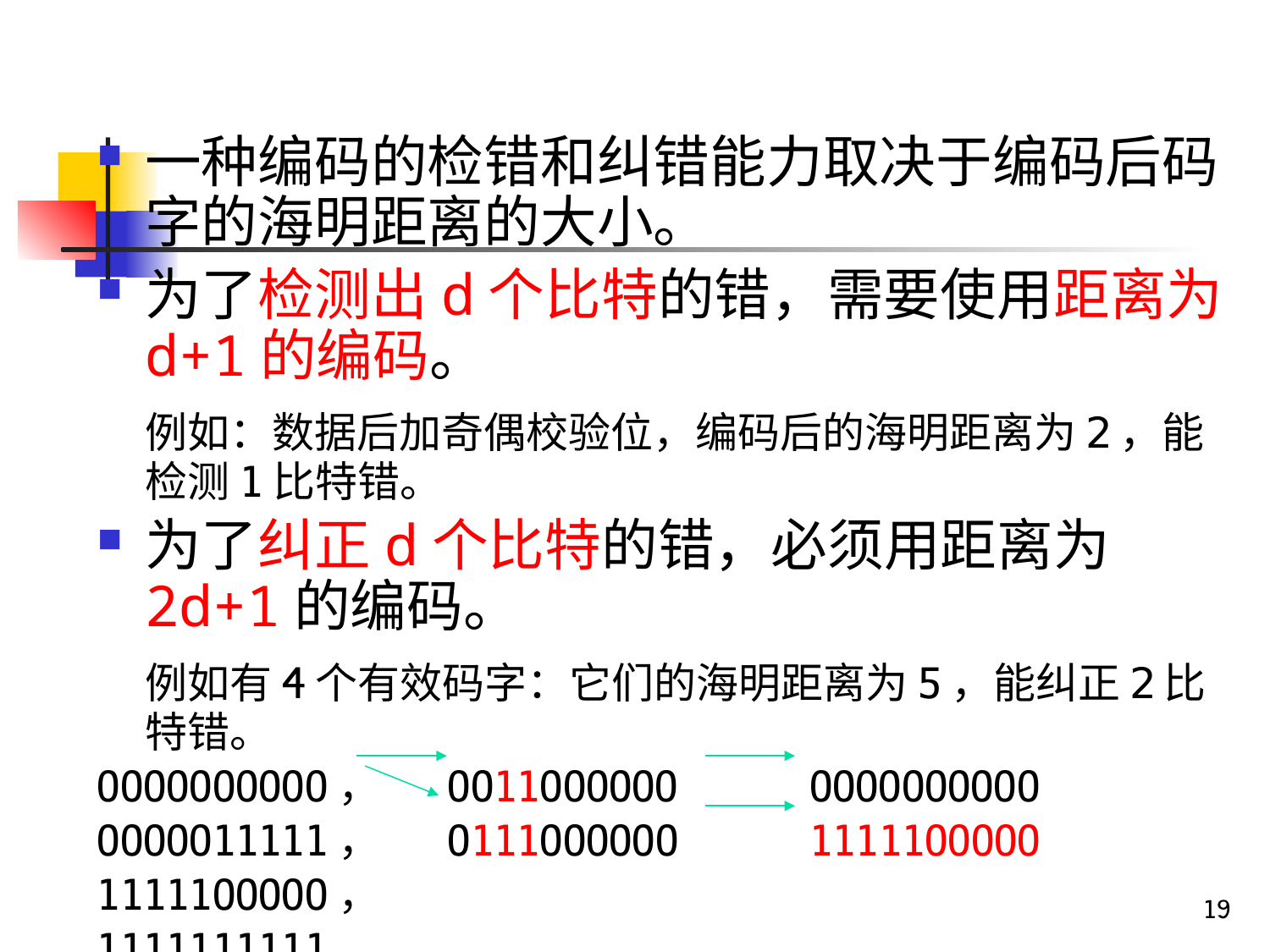

一种编码的检错和纠错能力取决于编码后码字的海明距离的大小。
为了检测出d个比特的错，需要使用距离为d+1的编码。
	例如：数据后加奇偶校验位，编码后的海明距离为2，能检测1比特错。
为了纠正d个比特的错，必须用距离为2d+1的编码。
	例如有4个有效码字：它们的海明距离为5，能纠正2比特错。
0000000000，      0011000000          0000000000
0000011111，      0111000000          1111100000
1111100000，
1111111111，
19